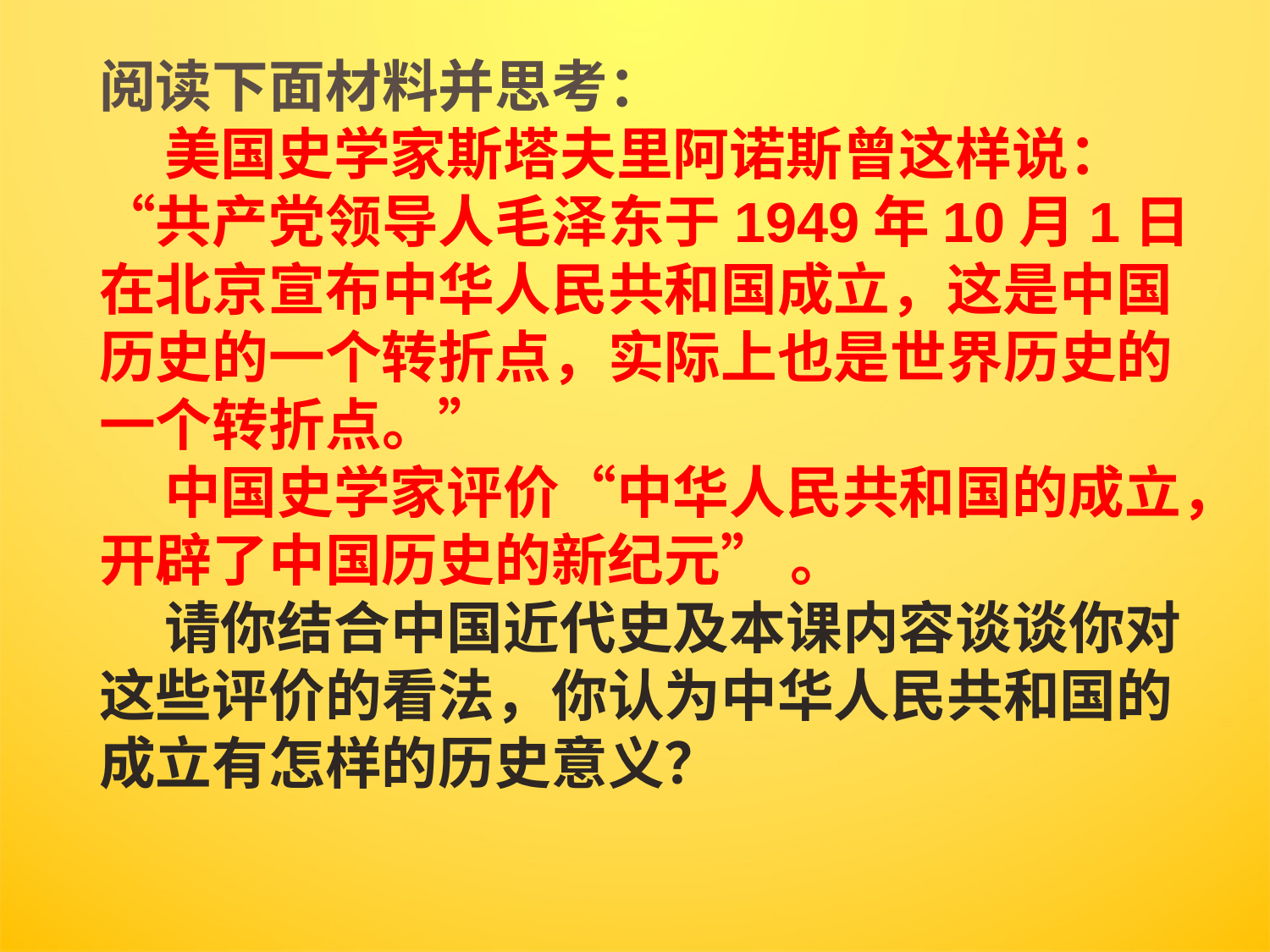

阅读下面材料并思考：
    美国史学家斯塔夫里阿诺斯曾这样说：“共产党领导人毛泽东于1949年10月1日在北京宣布中华人民共和国成立，这是中国历史的一个转折点，实际上也是世界历史的一个转折点。”
    中国史学家评价“中华人民共和国的成立，开辟了中国历史的新纪元” 。
    请你结合中国近代史及本课内容谈谈你对这些评价的看法，你认为中华人民共和国的成立有怎样的历史意义？